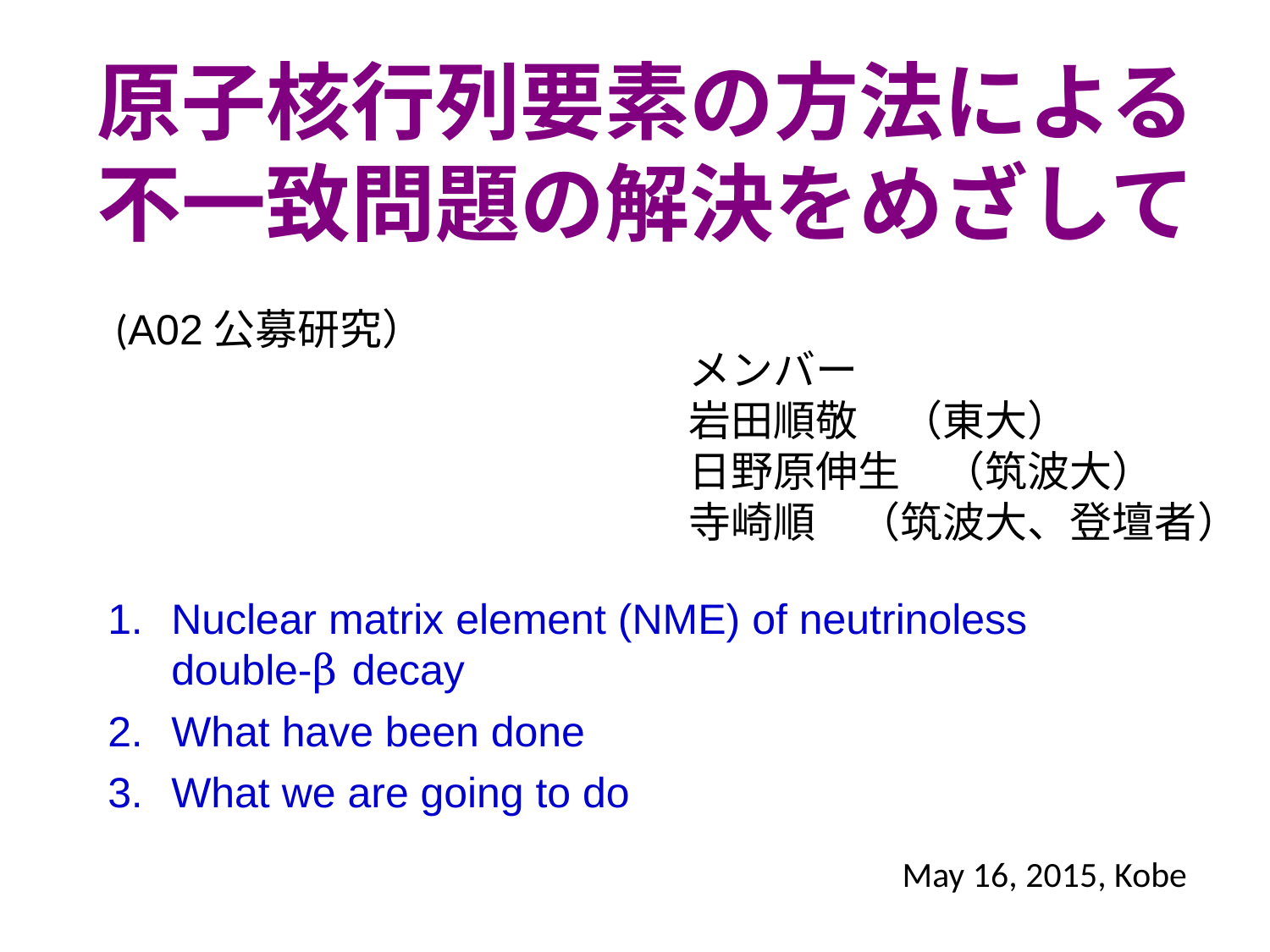

原子核行列要素の方法による不一致問題の解決をめざして
(A02公募研究）
メンバー
岩田順敬　（東大）
日野原伸生　（筑波大）
寺崎順　（筑波大、登壇者）
Nuclear matrix element (NME) of neutrinoless double-β decay
What have been done
What we are going to do
May 16, 2015, Kobe